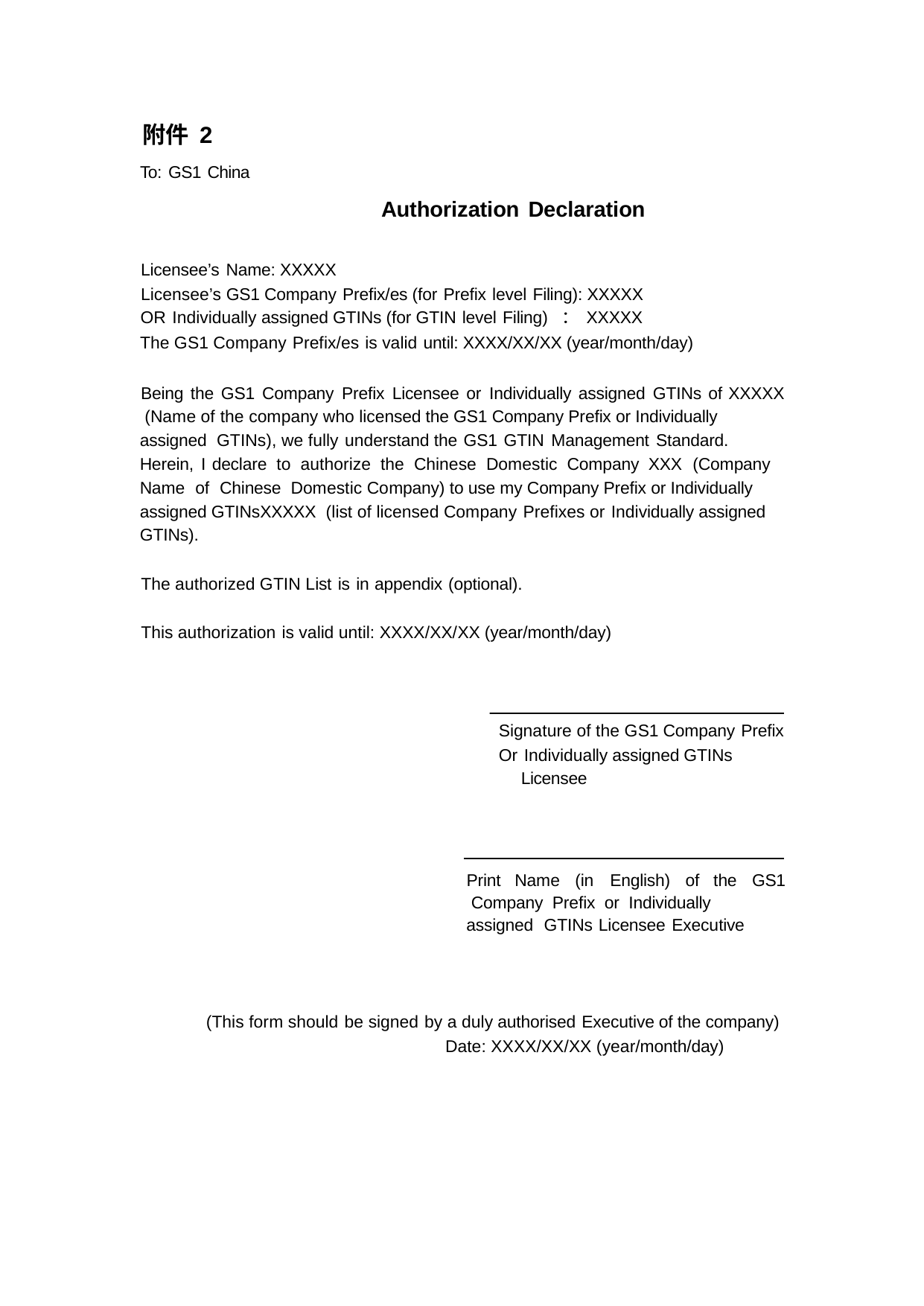

附件 2
To: GS1 China
Authorization Declaration

Licensee’s Name: XXXXX
Licensee’s GS1 Company Prefix/es (for Prefix level Filing): XXXXX
OR Individually assigned GTINs (for GTIN level Filing)  ： XXXXX
The GS1 Company Prefix/es is valid until: XXXX/XX/XX (year/month/day)

Being the GS1 Company Prefix Licensee or Individually assigned GTINs of XXXXX  (Name of the company who licensed the GS1 Company Prefix or Individually assigned  GTINs), we fully understand the GS1 GTIN Management Standard. Herein, I declare  to  authorize  the  Chinese  Domestic  Company  XXX  (Company  Name  of  Chinese  Domestic Company) to use my Company Prefix or Individually assigned GTINsXXXXX  (list of licensed Company Prefixes or Individually assigned GTINs).

The authorized GTIN List is in appendix (optional).

This authorization is valid until: XXXX/XX/XX (year/month/day)

Signature of the GS1 Company Prefix
Or Individually assigned GTINs            Licensee

Print   Name   (in   English)   of   the   GS1  Company  Prefix  or  Individually  assigned  GTINs Licensee Executive

(This form should be signed by a duly authorised Executive of the company)

Date: XXXX/XX/XX (year/month/day)